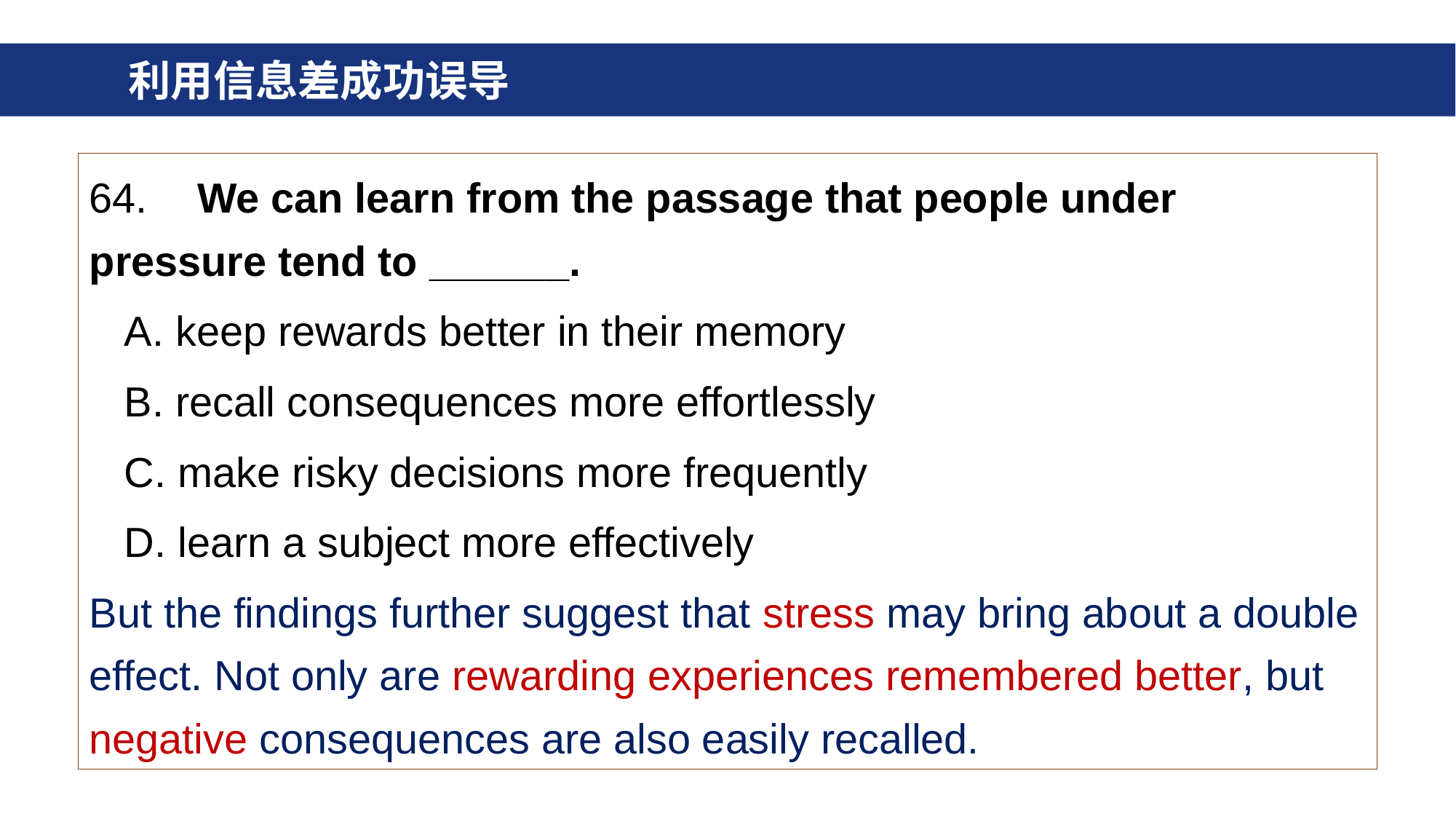

# 利用信息差成功误导
64. 	We can learn from the passage that people under pressure tend to ______.
   A. keep rewards better in their memory
   B. recall consequences more effortlessly
   C. make risky decisions more frequently
   D. learn a subject more effectively
But the findings further suggest that stress may bring about a double effect. Not only are rewarding experiences remembered better, but negative consequences are also easily recalled.